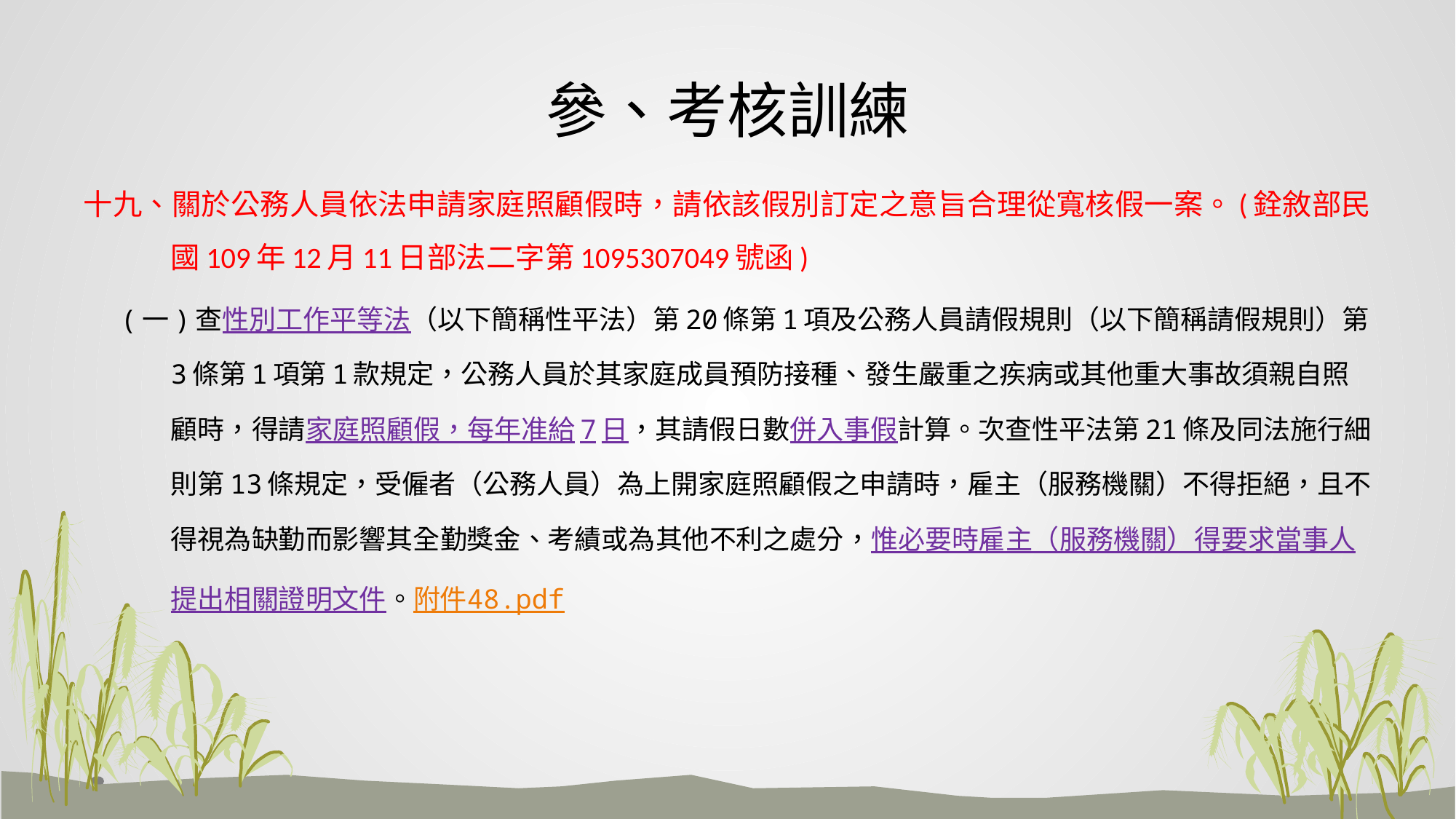

# 參、考核訓練
十九、關於公務人員依法申請家庭照顧假時，請依該假別訂定之意旨合理從寬核假一案。(銓敘部民國109年12月11日部法二字第1095307049號函)
(一)查性別工作平等法（以下簡稱性平法）第20條第1項及公務人員請假規則（以下簡稱請假規則）第3條第1項第1款規定，公務人員於其家庭成員預防接種、發生嚴重之疾病或其他重大事故須親自照顧時，得請家庭照顧假，每年准給7日，其請假日數併入事假計算。次查性平法第21條及同法施行細則第13條規定，受僱者（公務人員）為上開家庭照顧假之申請時，雇主（服務機關）不得拒絕，且不得視為缺勤而影響其全勤獎金、考績或為其他不利之處分，惟必要時雇主（服務機關）得要求當事人提出相關證明文件。附件48.pdf